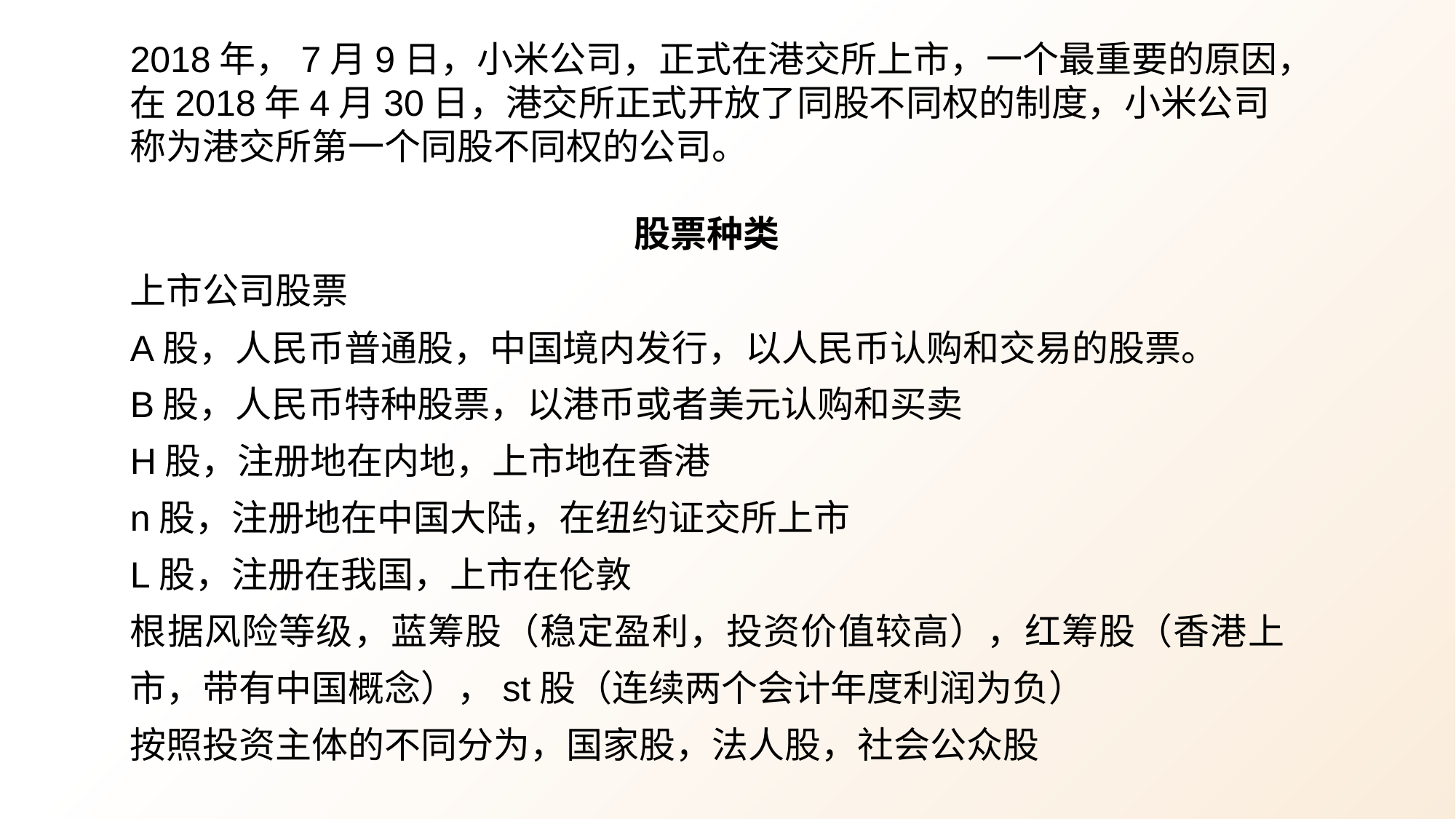

2018年，7月9日，小米公司，正式在港交所上市，一个最重要的原因，在2018年4月30日，港交所正式开放了同股不同权的制度，小米公司称为港交所第一个同股不同权的公司。

股票种类
上市公司股票
A股，人民币普通股，中国境内发行，以人民币认购和交易的股票。
B股，人民币特种股票，以港币或者美元认购和买卖
H股，注册地在内地，上市地在香港
n股，注册地在中国大陆，在纽约证交所上市
L股，注册在我国，上市在伦敦
根据风险等级，蓝筹股（稳定盈利，投资价值较高），红筹股（香港上市，带有中国概念），st股（连续两个会计年度利润为负）
按照投资主体的不同分为，国家股，法人股，社会公众股